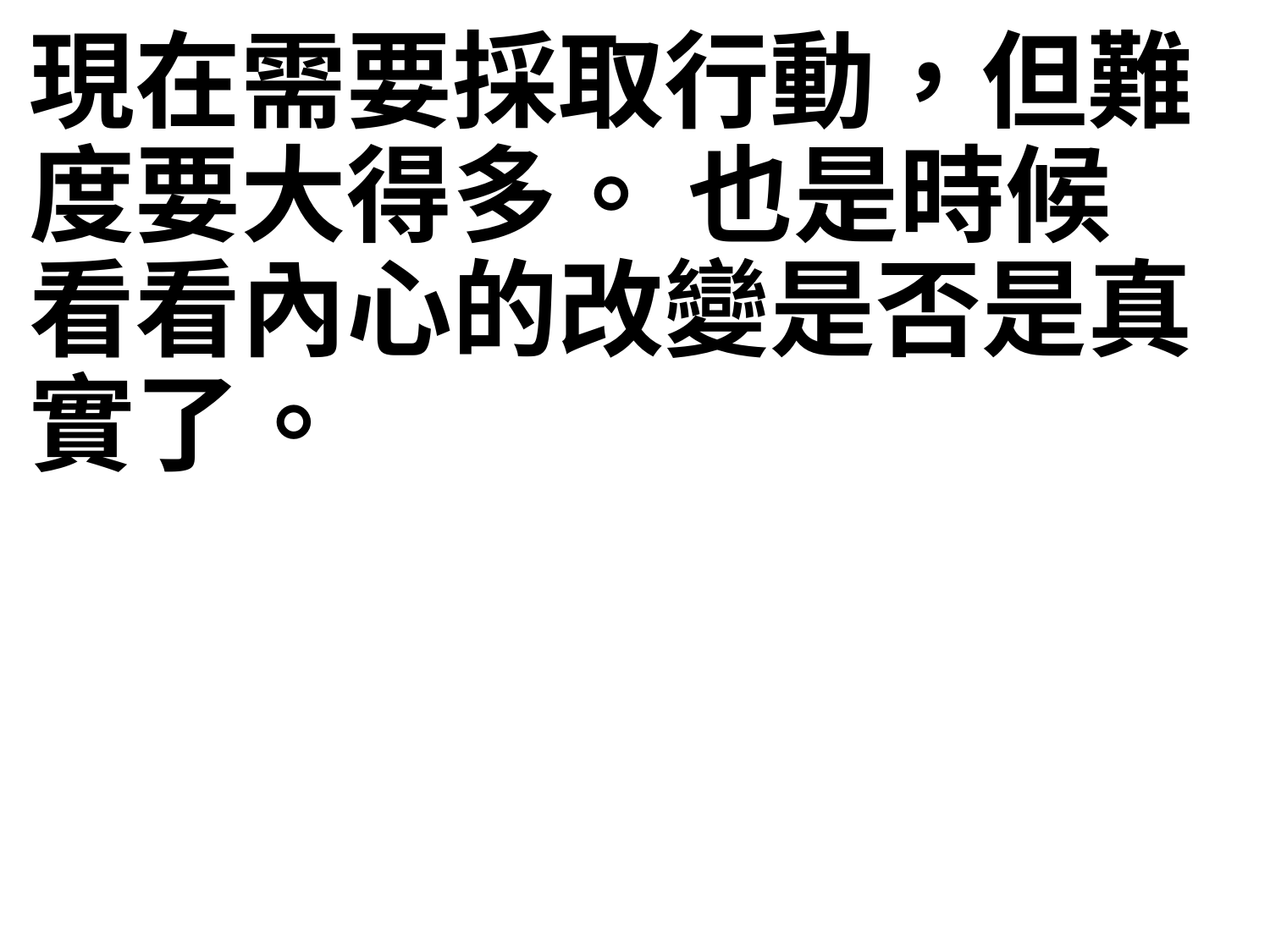

現在需要採取行動，但難度要大得多。 也是時候看看內心的改變是否是真實了。